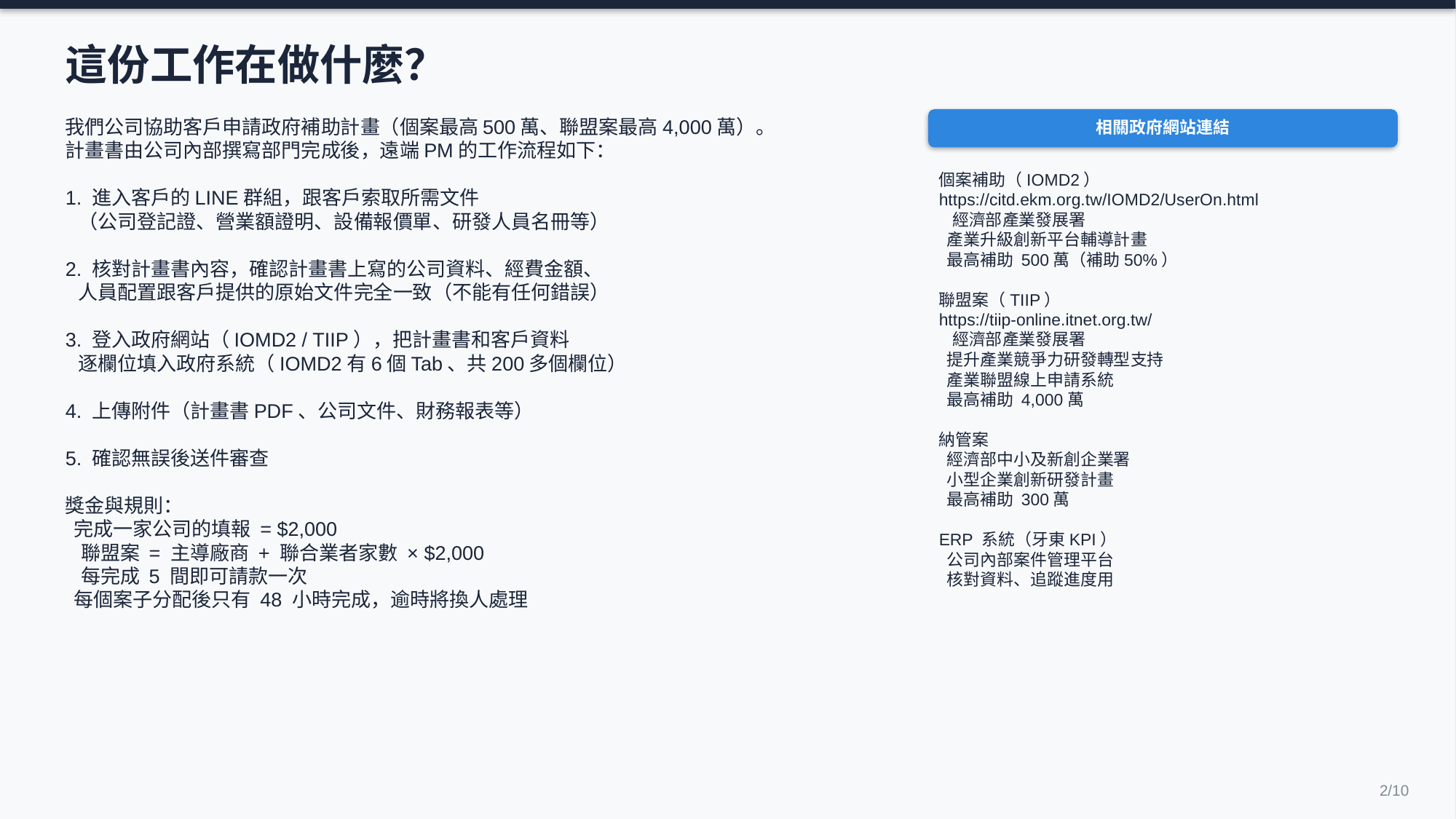

這份工作在做什麼？
我們公司協助客戶申請政府補助計畫（個案最高500萬、聯盟案最高4,000萬）。
計畫書由公司內部撰寫部門完成後，遠端PM的工作流程如下：
1. 進入客戶的LINE群組，跟客戶索取所需文件
   （公司登記證、營業額證明、設備報價單、研發人員名冊等）
2. 核對計畫書內容，確認計畫書上寫的公司資料、經費金額、
   人員配置跟客戶提供的原始文件完全一致（不能有任何錯誤）
3. 登入政府網站（IOMD2 / TIIP），把計畫書和客戶資料
   逐欄位填入政府系統（IOMD2有6個Tab、共200多個欄位）
4. 上傳附件（計畫書PDF、公司文件、財務報表等）
5. 確認無誤後送件審查
獎金與規則：
  完成一家公司的填報 = $2,000
  聯盟案 = 主導廠商 + 聯合業者家數 × $2,000
  每完成 5 間即可請款一次
  每個案子分配後只有 48 小時完成，逾時將換人處理
相關政府網站連結
個案補助（IOMD2）
https://citd.ekm.org.tw/IOMD2/UserOn.html
  經濟部產業發展署
  產業升級創新平台輔導計畫
  最高補助 500萬（補助50%）
聯盟案（TIIP）
https://tiip-online.itnet.org.tw/
  經濟部產業發展署
  提升產業競爭力研發轉型支持
  產業聯盟線上申請系統
  最高補助 4,000萬
納管案
  經濟部中小及新創企業署
  小型企業創新研發計畫
  最高補助 300萬
ERP 系統（牙東KPI）
  公司內部案件管理平台
  核對資料、追蹤進度用
2/10